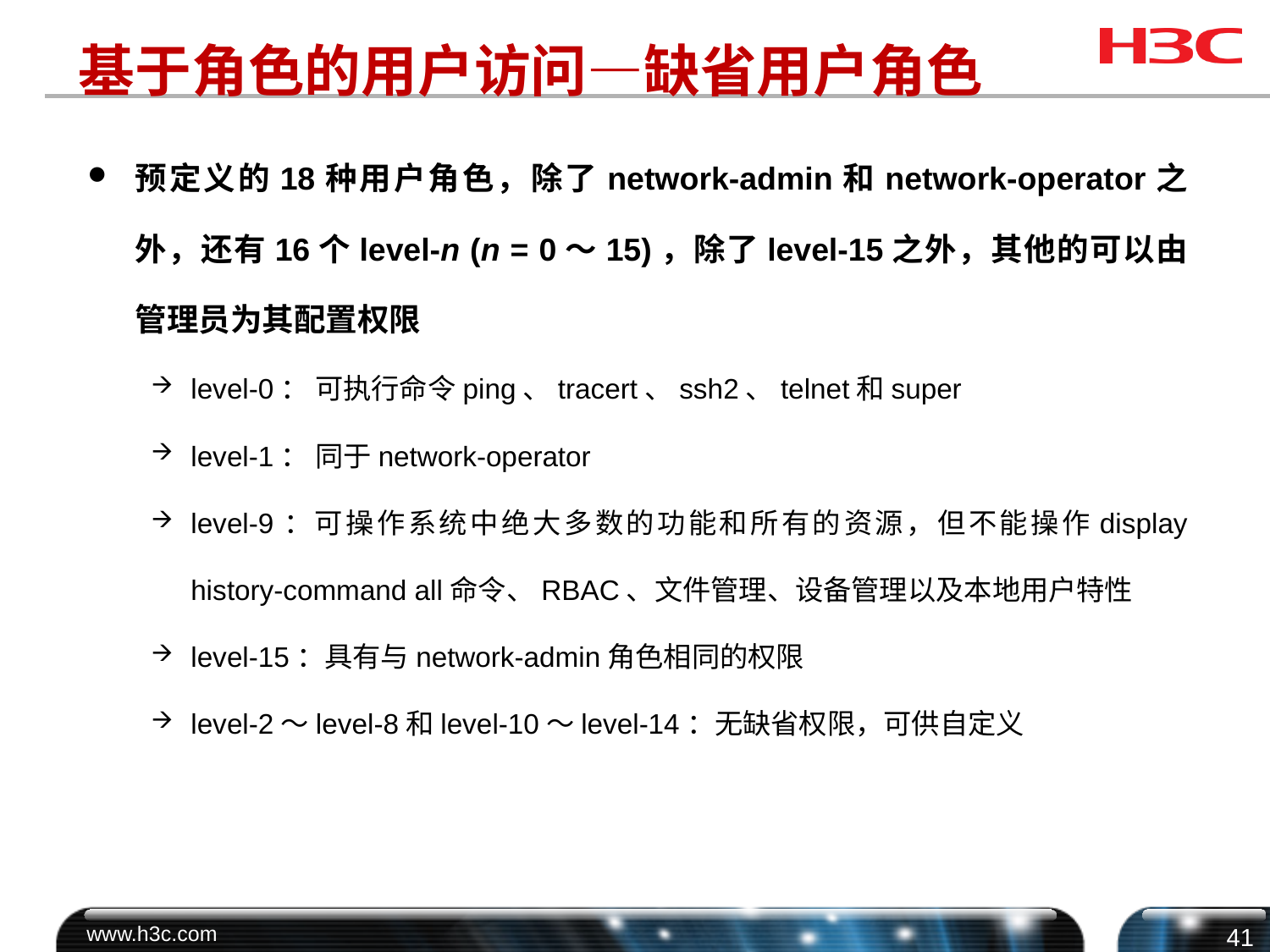

# 基于角色的用户访问—缺省用户角色
预定义的18种用户角色，除了network-admin和network-operator之外，还有16个level-n (n = 0～15)，除了level-15之外，其他的可以由管理员为其配置权限
level-0： 可执行命令ping、tracert、ssh2、telnet和super
level-1： 同于network-operator
level-9：可操作系统中绝大多数的功能和所有的资源，但不能操作display history-command all命令、RBAC、文件管理、设备管理以及本地用户特性
level-15：具有与network-admin角色相同的权限
level-2～level-8和level-10～level-14：无缺省权限，可供自定义